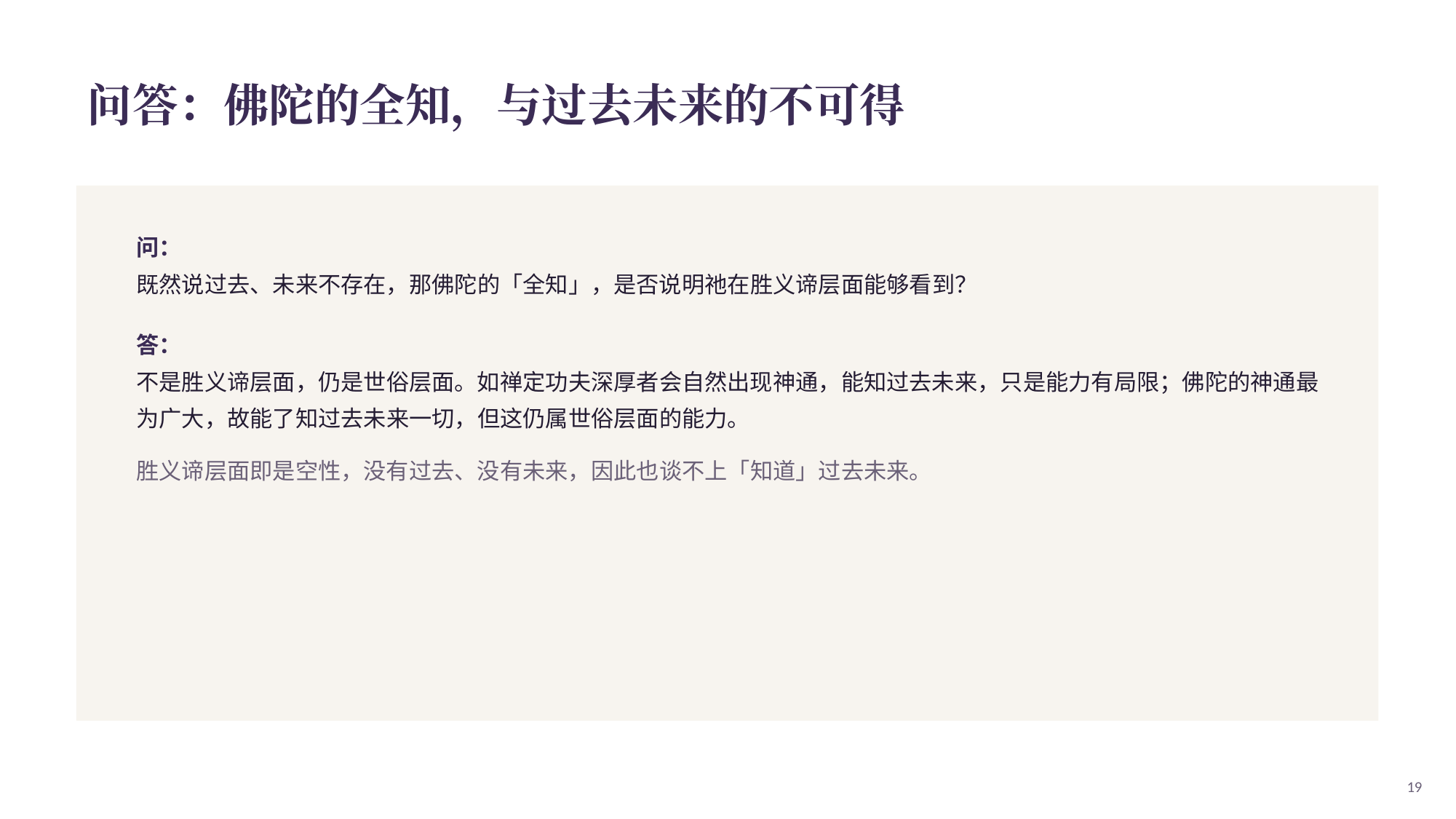

问答：佛陀的全知，与过去未来的不可得

问：
既然说过去、未来不存在，那佛陀的「全知」，是否说明祂在胜义谛层面能够看到？
答：
不是胜义谛层面，仍是世俗层面。如禅定功夫深厚者会自然出现神通，能知过去未来，只是能力有局限；佛陀的神通最为广大，故能了知过去未来一切，但这仍属世俗层面的能力。
胜义谛层面即是空性，没有过去、没有未来，因此也谈不上「知道」过去未来。
19